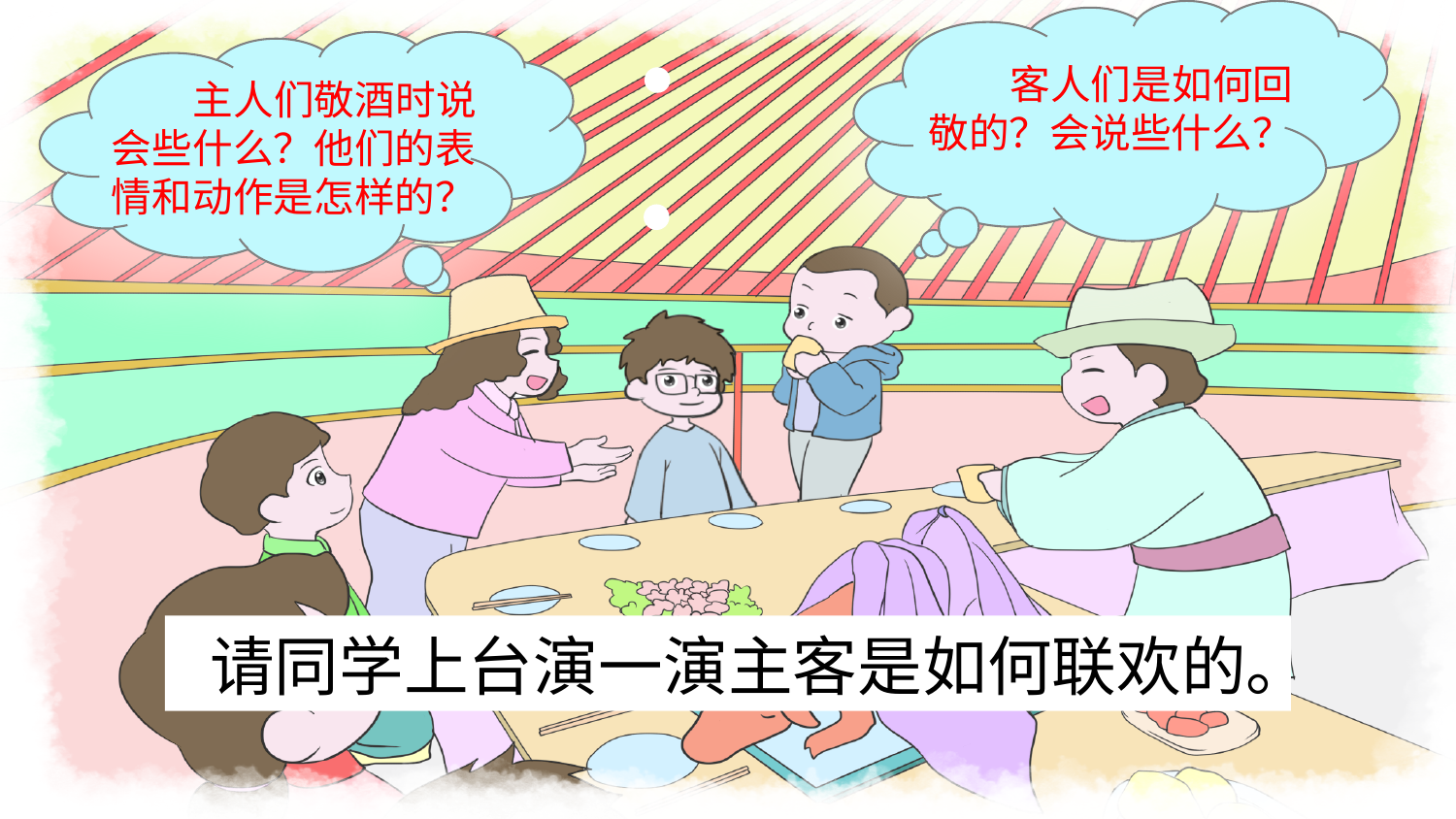

客人们是如何回敬的？会说些什么？

        主人们敬酒时说会些什么？他们的表情和动作是怎样的？

请同学上台演一演主客是如何联欢的。